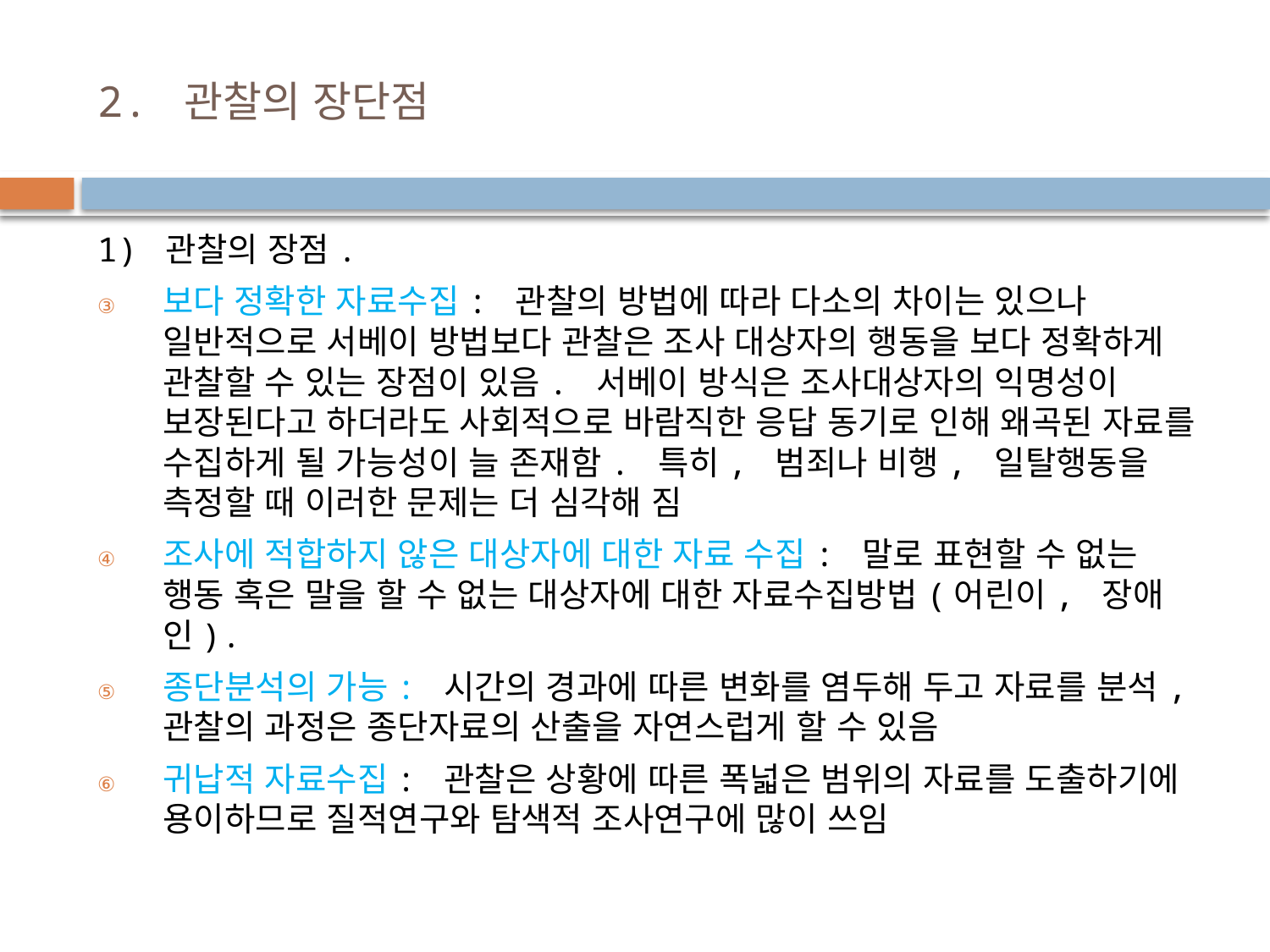

# 2. 관찰의 장단점
1) 관찰의 장점.
보다 정확한 자료수집: 관찰의 방법에 따라 다소의 차이는 있으나 일반적으로 서베이 방법보다 관찰은 조사 대상자의 행동을 보다 정확하게 관찰할 수 있는 장점이 있음. 서베이 방식은 조사대상자의 익명성이 보장된다고 하더라도 사회적으로 바람직한 응답 동기로 인해 왜곡된 자료를 수집하게 될 가능성이 늘 존재함. 특히, 범죄나 비행, 일탈행동을 측정할 때 이러한 문제는 더 심각해 짐
조사에 적합하지 않은 대상자에 대한 자료 수집: 말로 표현할 수 없는 행동 혹은 말을 할 수 없는 대상자에 대한 자료수집방법(어린이, 장애인).
종단분석의 가능: 시간의 경과에 따른 변화를 염두해 두고 자료를 분석, 관찰의 과정은 종단자료의 산출을 자연스럽게 할 수 있음
귀납적 자료수집: 관찰은 상황에 따른 폭넓은 범위의 자료를 도출하기에 용이하므로 질적연구와 탐색적 조사연구에 많이 쓰임